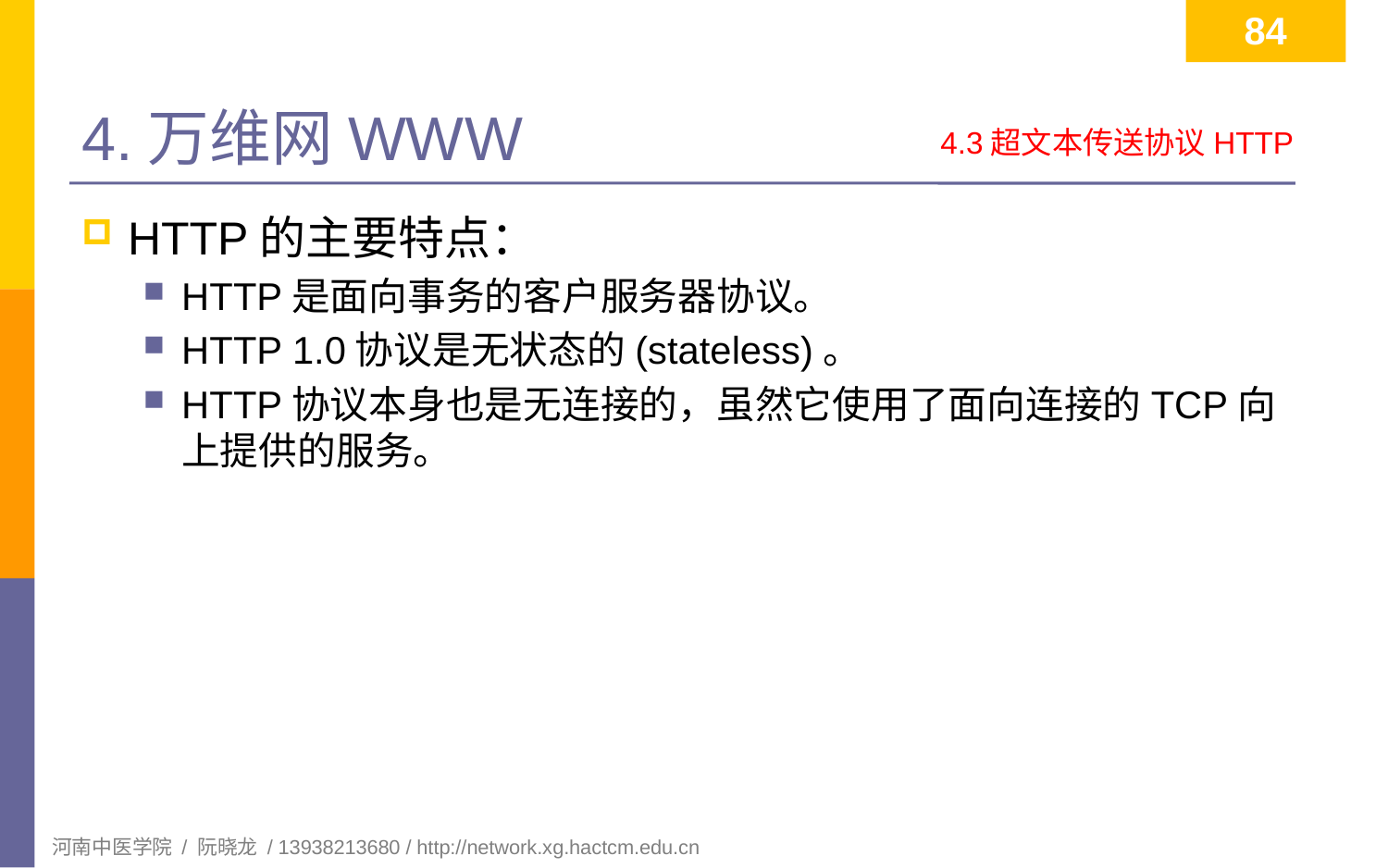

84
# 4.万维网WWW
4.3超文本传送协议HTTP
HTTP的主要特点：
HTTP是面向事务的客户服务器协议。
HTTP 1.0协议是无状态的(stateless)。
HTTP协议本身也是无连接的，虽然它使用了面向连接的TCP向上提供的服务。